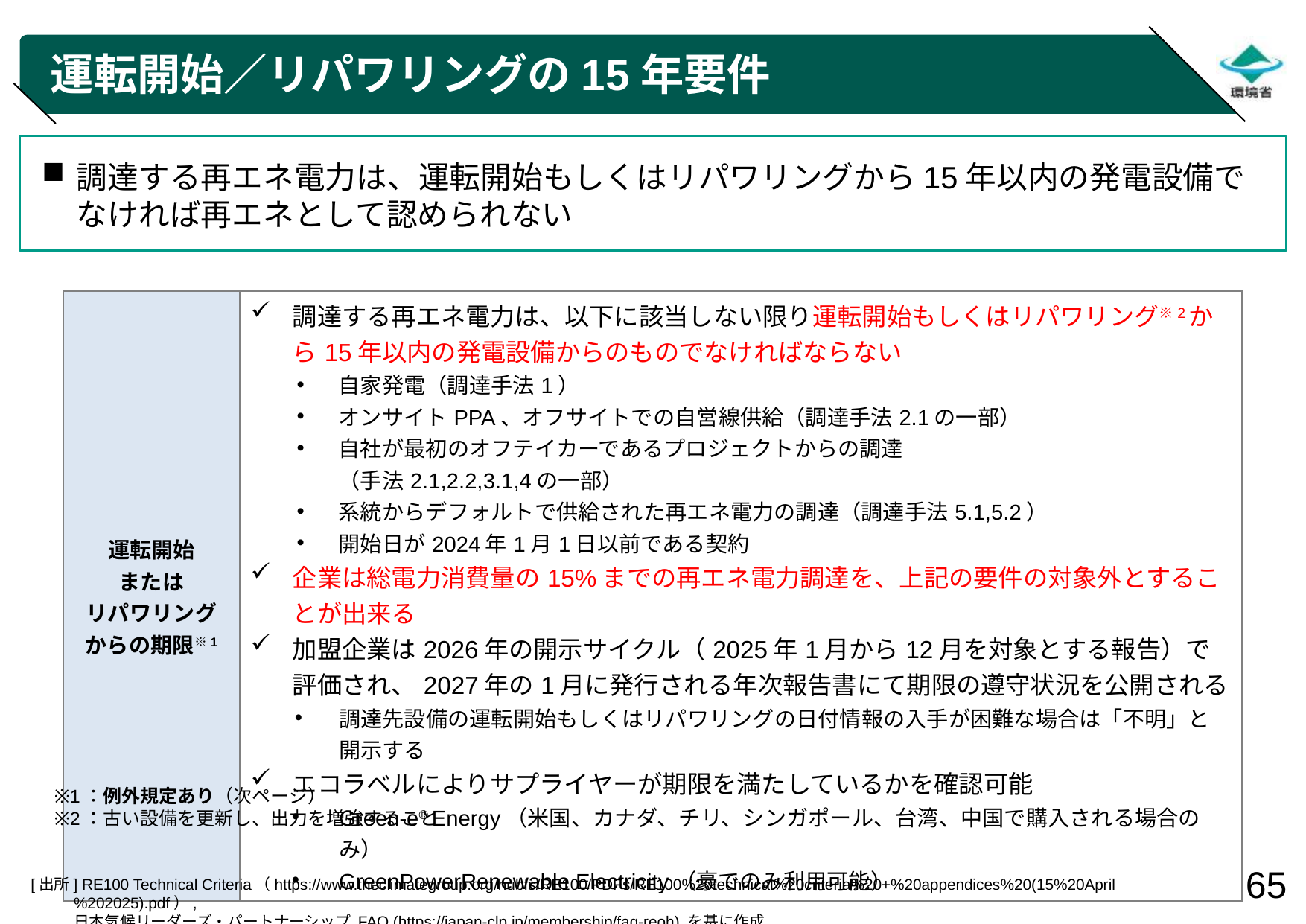

# 運転開始／リパワリングの15年要件
調達する再エネ電力は、運転開始もしくはリパワリングから15年以内の発電設備でなければ再エネとして認められない
| 運転開始 または リパワリング からの期限※1 | 調達する再エネ電力は、以下に該当しない限り運転開始もしくはリパワリング※2から15年以内の発電設備からのものでなければならない 自家発電（調達手法1） オンサイトPPA、オフサイトでの自営線供給（調達手法2.1の一部） 自社が最初のオフテイカーであるプロジェクトからの調達 （手法2.1,2.2,3.1,4の一部） 系統からデフォルトで供給された再エネ電力の調達（調達手法5.1,5.2） 開始日が2024年1月1日以前である契約 企業は総電力消費量の15%までの再エネ電力調達を、上記の要件の対象外とすることが出来る 加盟企業は2026年の開示サイクル（2025年1月から12月を対象とする報告）で評価され、2027年の1月に発行される年次報告書にて期限の遵守状況を公開される 調達先設備の運転開始もしくはリパワリングの日付情報の入手が困難な場合は「不明」と開示する エコラベルによりサプライヤーが期限を満たしているかを確認可能 Green-e® Energy（米国、カナダ、チリ、シンガポール、台湾、中国で購入される場合のみ） GreenPowerRenewable Electricity（豪でのみ利用可能） |
| --- | --- |
※1：例外規定あり（次ページ）
※2：古い設備を更新し、出力を増強すること
[出所] RE100 Technical Criteria（https://www.theclimategroup.org/hubfs/RE100/PDFs/RE100%20technical%20criteria%20+%20appendices%20(15%20April%202025).pdf）,
日本気候リーダーズ・パートナーシップ FAQ (https://japan-clp.jp/membership/faq-reoh) を基に作成